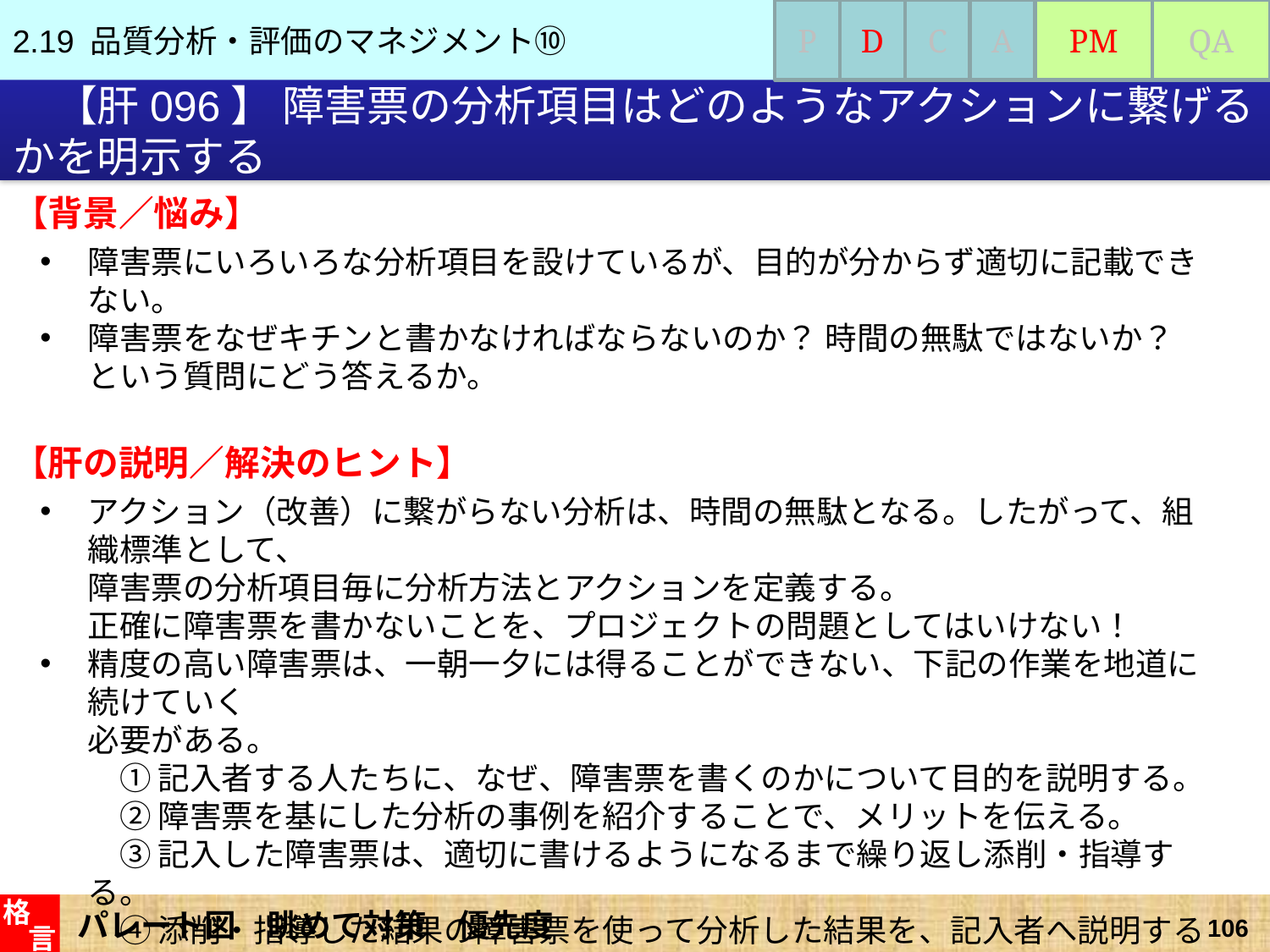

2.19 品質分析・評価のマネジメント⑩
P
D
C
A
PM
QA
# 【肝096】 障害票の分析項目はどのようなアクションに繋げるかを明示する
【背景／悩み】
障害票にいろいろな分析項目を設けているが、目的が分からず適切に記載できない。
障害票をなぜキチンと書かなければならないのか？ 時間の無駄ではないか？
という質問にどう答えるか。
【肝の説明／解決のヒント】
アクション（改善）に繋がらない分析は、時間の無駄となる。したがって、組織標準として、
障害票の分析項目毎に分析方法とアクションを定義する。
正確に障害票を書かないことを、プロジェクトの問題としてはいけない！
精度の高い障害票は、一朝一夕には得ることができない、下記の作業を地道に続けていく
必要がある。
　① 記入者する人たちに、なぜ、障害票を書くのかについて目的を説明する。
　② 障害票を基にした分析の事例を紹介することで、メリットを伝える。
　③ 記入した障害票は、適切に書けるようになるまで繰り返し添削・指導する。
　④ 添削・指導した結果の障害票を使って分析した結果を、記入者へ説明することで
　　　目的の理解を深める。
パレート図　眺めて対策　優先度
格
言
106